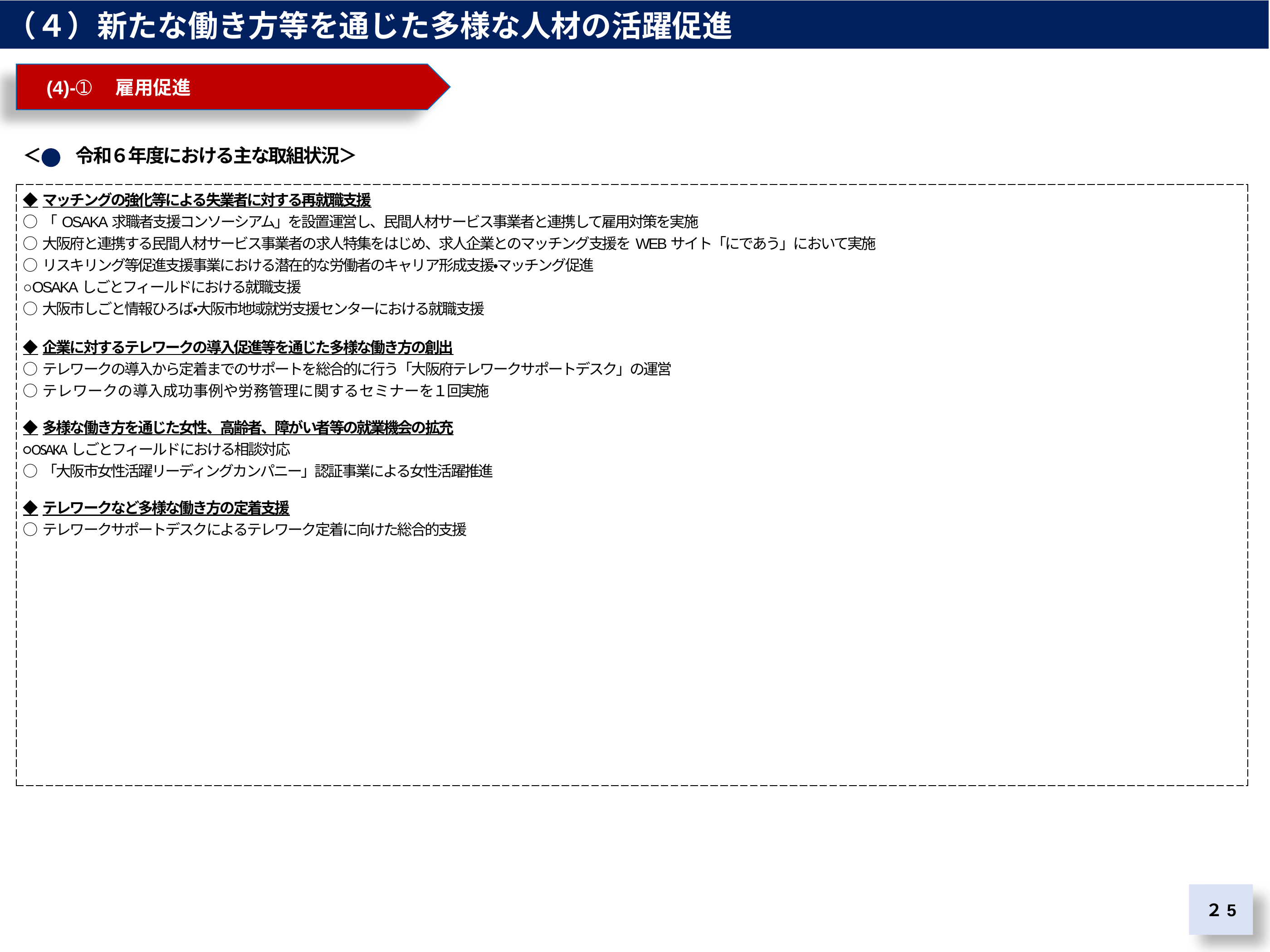

（４）新たな働き方等を通じた多様な人材の活躍促進
　(4)-➀　雇用促進
＜　　令和６年度における主な取組状況＞

| ◆マッチングの強化等による失業者に対する再就職支援 ○「OSAKA求職者支援コンソーシアム」を設置運営し、民間人材サービス事業者と連携して雇用対策を実施 ○大阪府と連携する民間人材サービス事業者の求人特集をはじめ、求人企業とのマッチング支援をWEBサイト「にであう」において実施 ○リスキリング等促進支援事業における潜在的な労働者のキャリア形成支援・マッチング促進 ○OSAKAしごとフィールドにおける就職支援 ○大阪市しごと情報ひろば・大阪市地域就労支援センターにおける就職支援 ◆企業に対するテレワークの導入促進等を通じた多様な働き方の創出 ○テレワークの導入から定着までのサポートを総合的に行う「大阪府テレワークサポートデスク」の運営 ○テレワークの導入成功事例や労務管理に関するセミナーを１回実施 ◆多様な働き方を通じた女性、高齢者、障がい者等の就業機会の拡充 ○OSAKAしごとフィールドにおける相談対応 ○「大阪市女性活躍リーディングカンパニー」認証事業による女性活躍推進 ◆テレワークなど多様な働き方の定着支援 ○テレワークサポートデスクによるテレワーク定着に向けた総合的支援 |
| --- |
２5